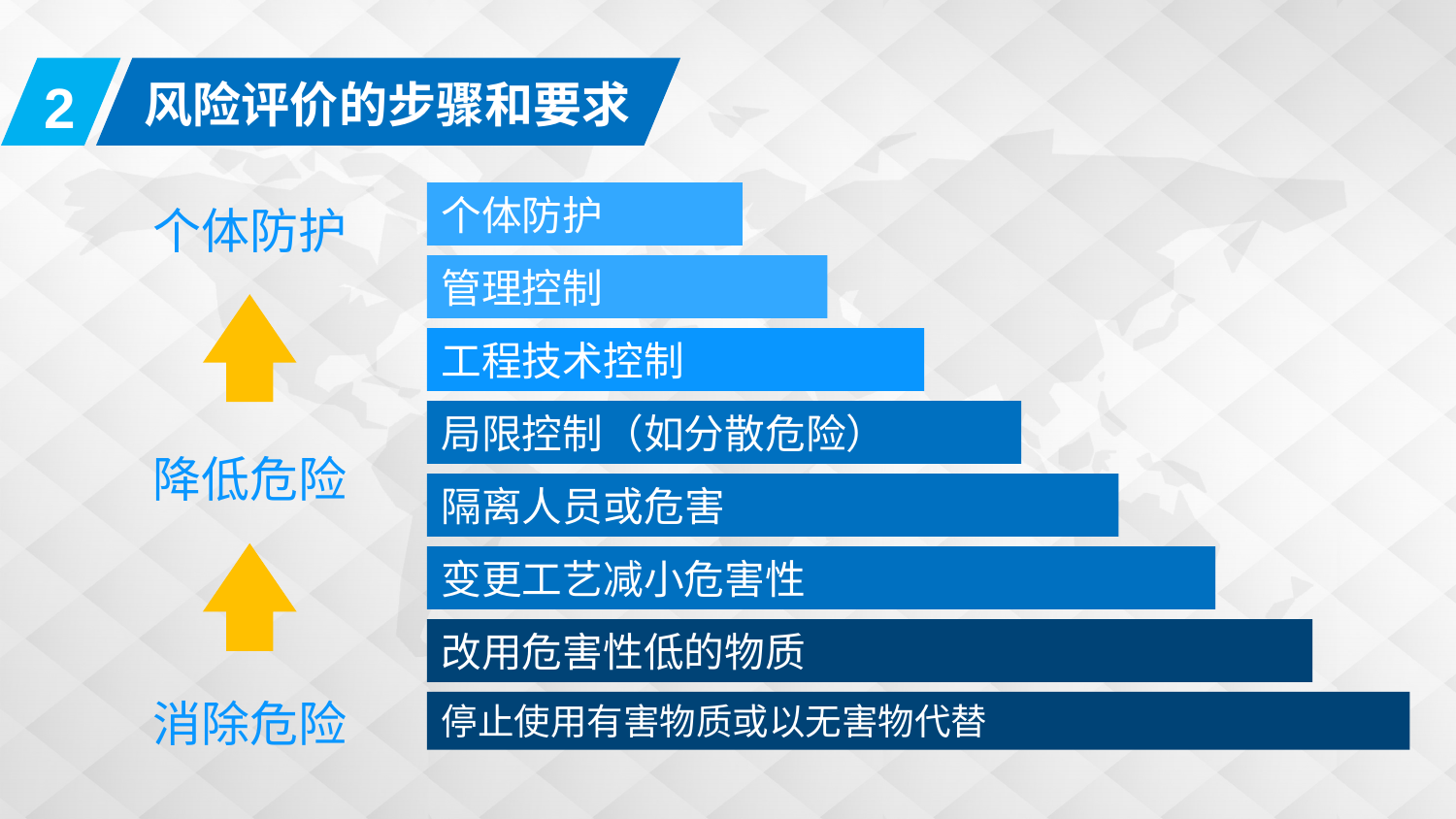

2
风险评价的步骤和要求
个体防护
个体防护

降低危险
消除危险
管理控制
工程技术控制
局限控制（如分散危险）
隔离人员或危害

变更工艺减小危害性
改用危害性低的物质
停止使用有害物质或以无害物代替